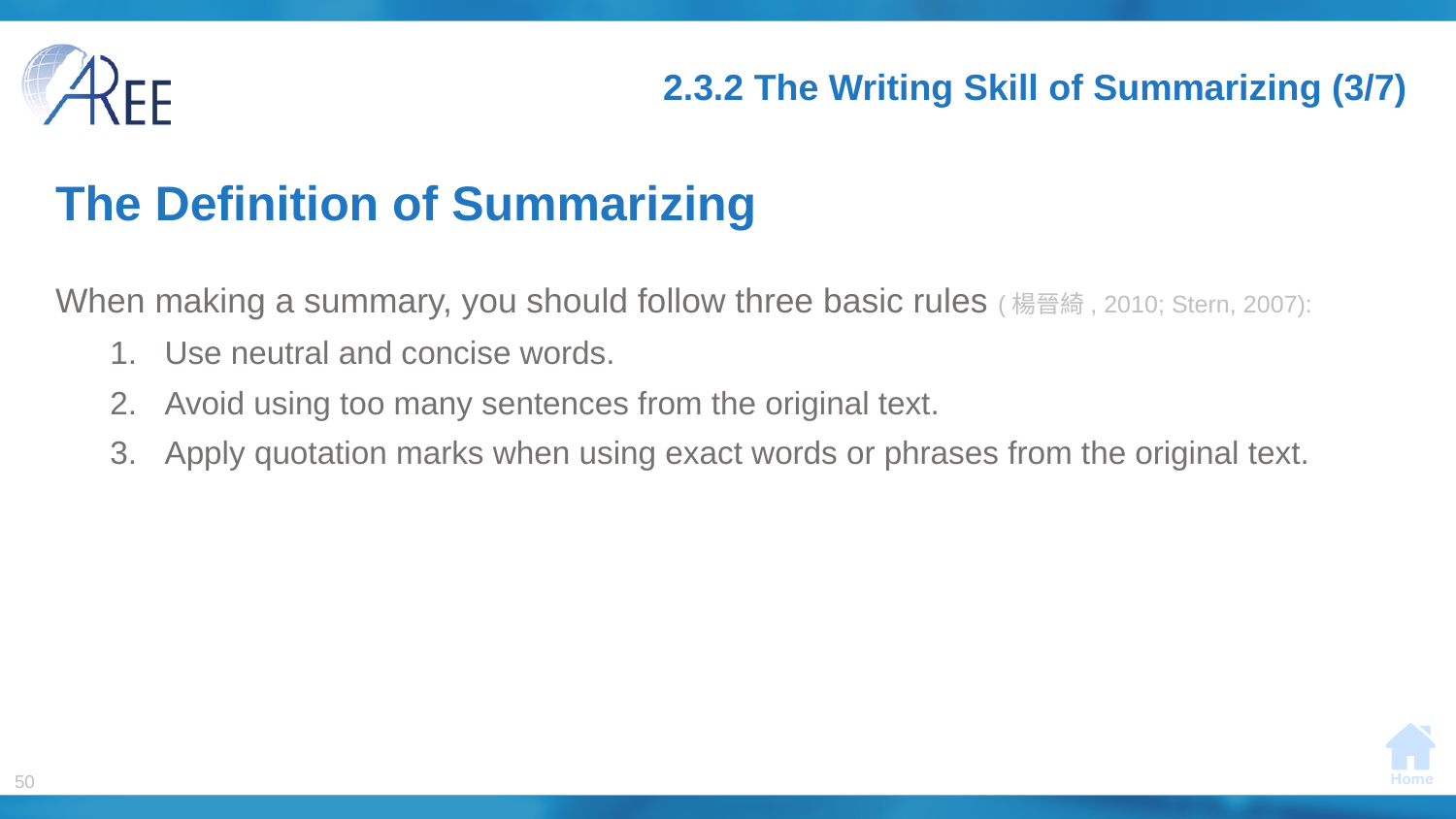

# 2.3.2 The Writing Skill of Summarizing (3/7)
The Definition of Summarizing
When making a summary, you should follow three basic rules (楊晉綺, 2010; Stern, 2007):
Use neutral and concise words.
Avoid using too many sentences from the original text.
Apply quotation marks when using exact words or phrases from the original text.
50